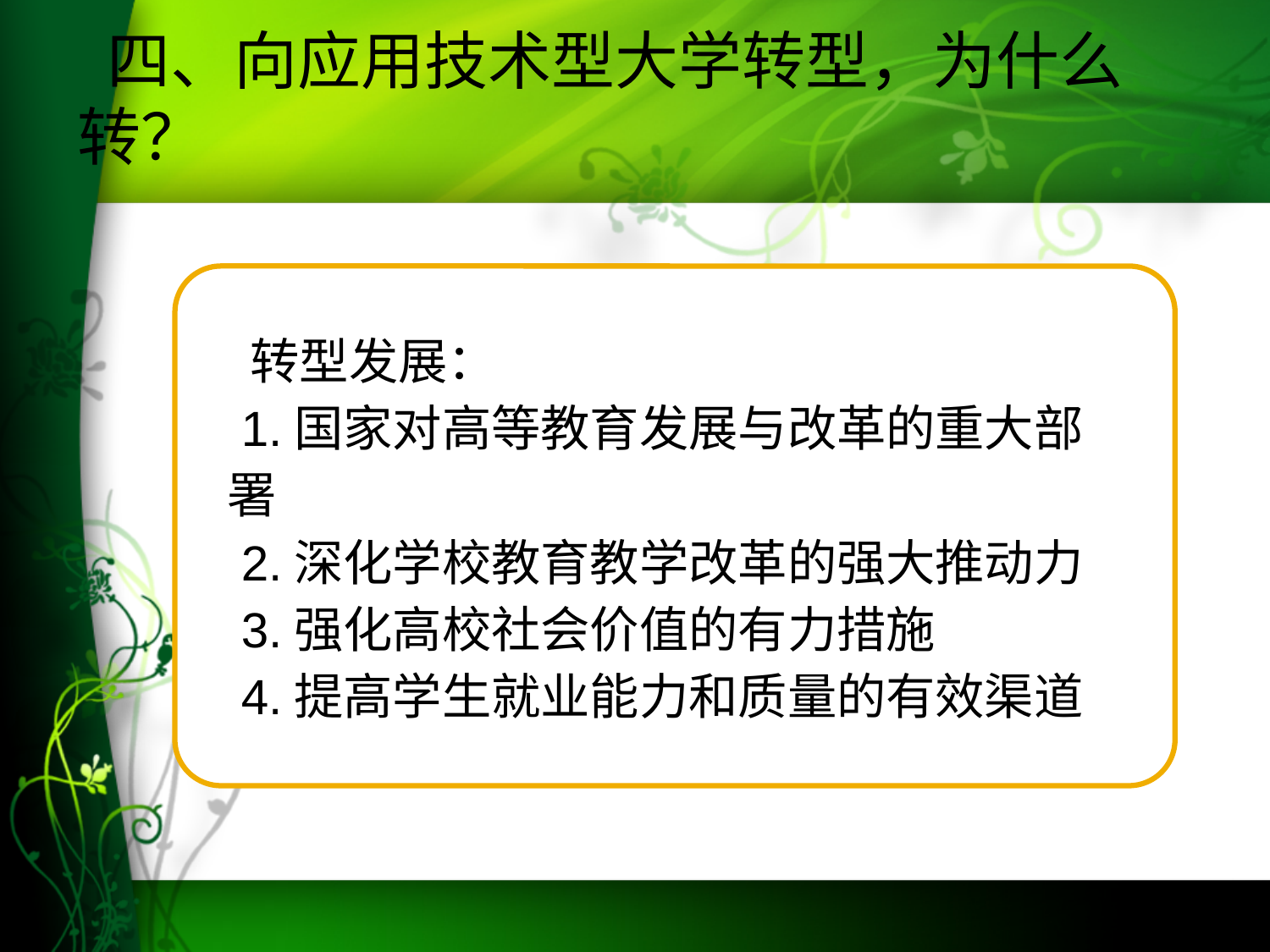

四、向应用技术型大学转型，为什么转？

 转型发展：
 1.国家对高等教育发展与改革的重大部署
 2.深化学校教育教学改革的强大推动力
 3.强化高校社会价值的有力措施
 4.提高学生就业能力和质量的有效渠道